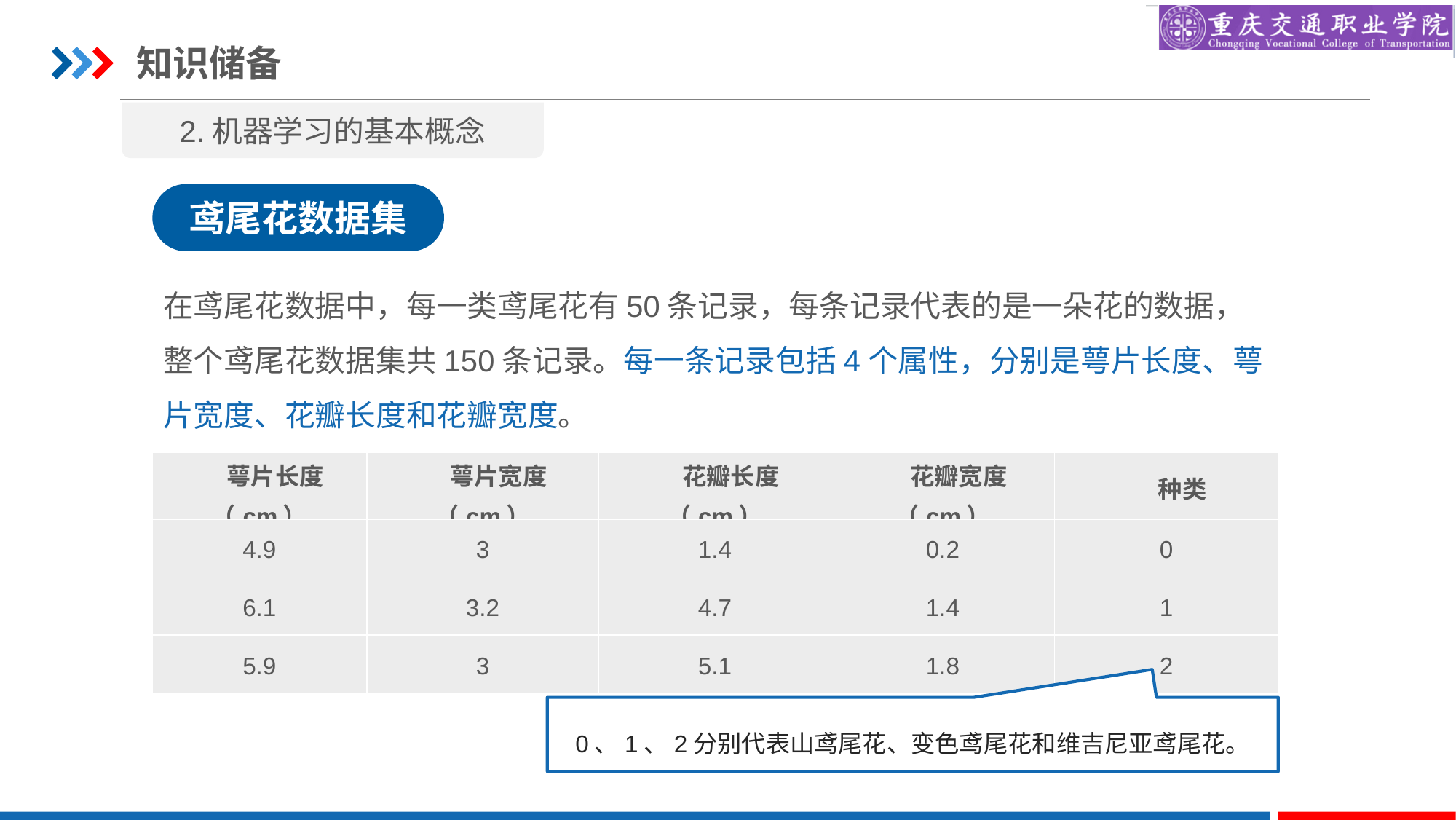

知识储备

2.机器学习的基本概念
鸢尾花数据集
在鸢尾花数据中，每一类鸢尾花有50条记录，每条记录代表的是一朵花的数据，整个鸢尾花数据集共150条记录。每一条记录包括4个属性，分别是萼片长度、萼片宽度、花瓣长度和花瓣宽度。
| 萼片长度（cm） | 萼片宽度（cm） | 花瓣长度（cm） | 花瓣宽度（cm） | 种类 |
| --- | --- | --- | --- | --- |
| 4.9 | 3 | 1.4 | 0.2 | 0 |
| 6.1 | 3.2 | 4.7 | 1.4 | 1 |
| 5.9 | 3 | 5.1 | 1.8 | 2 |

0、1、2分别代表山鸢尾花、变色鸢尾花和维吉尼亚鸢尾花。